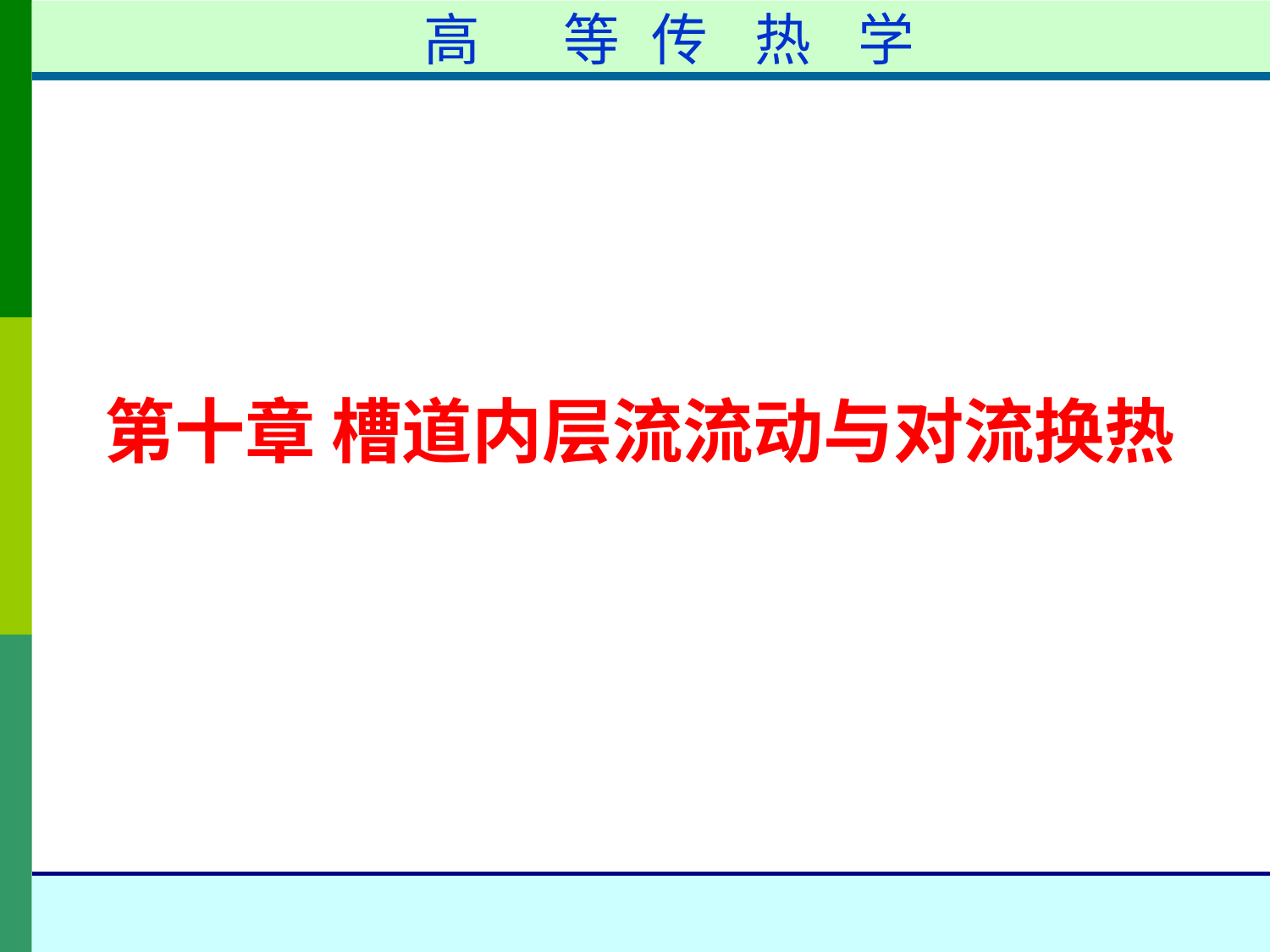

高	等	传	热	学

第十章 槽道内层流流动与对流换热